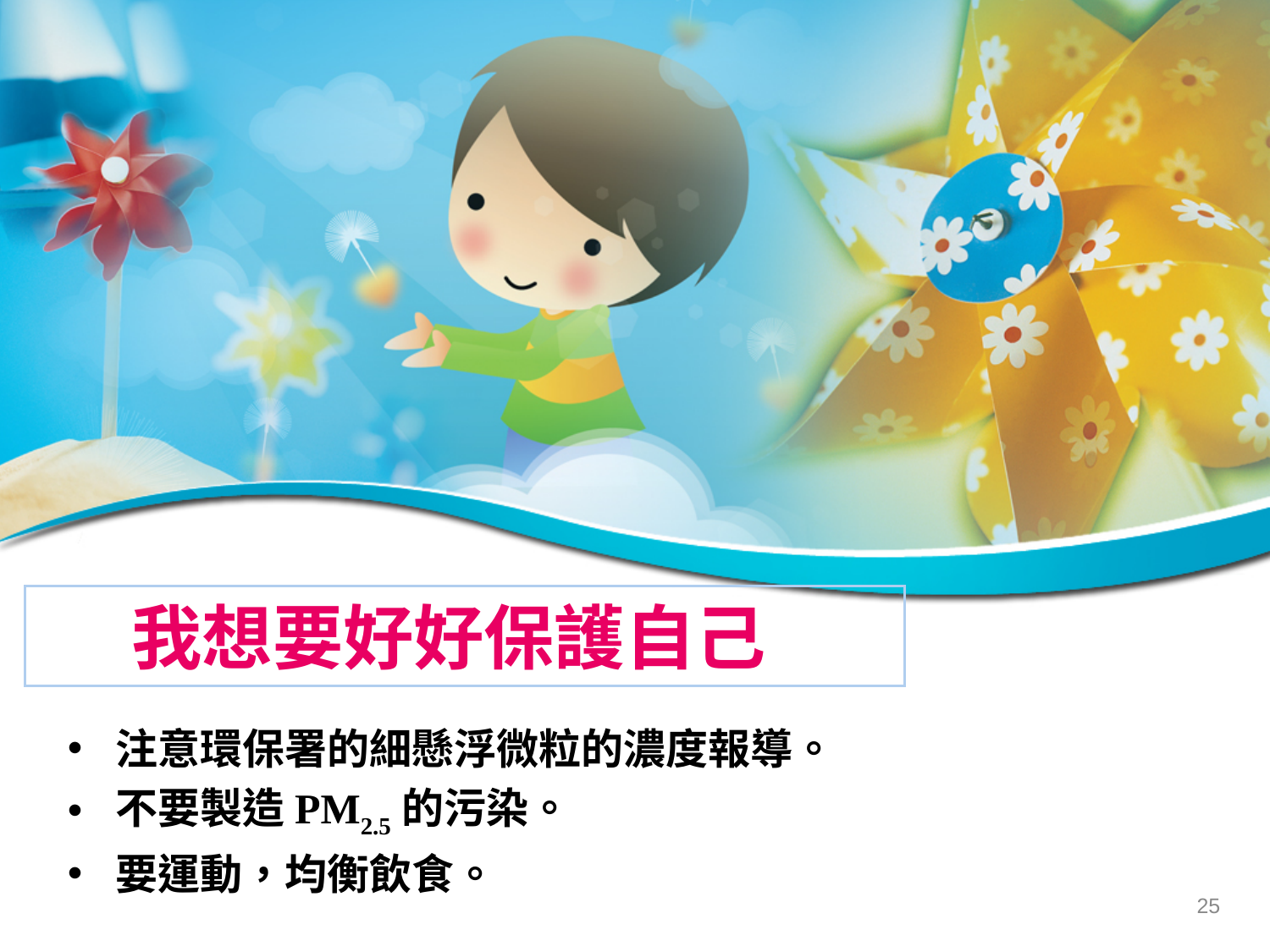

我想要好好保護自己
注意環保署的細懸浮微粒的濃度報導。
不要製造PM2.5的污染。
要運動，均衡飲食。
25